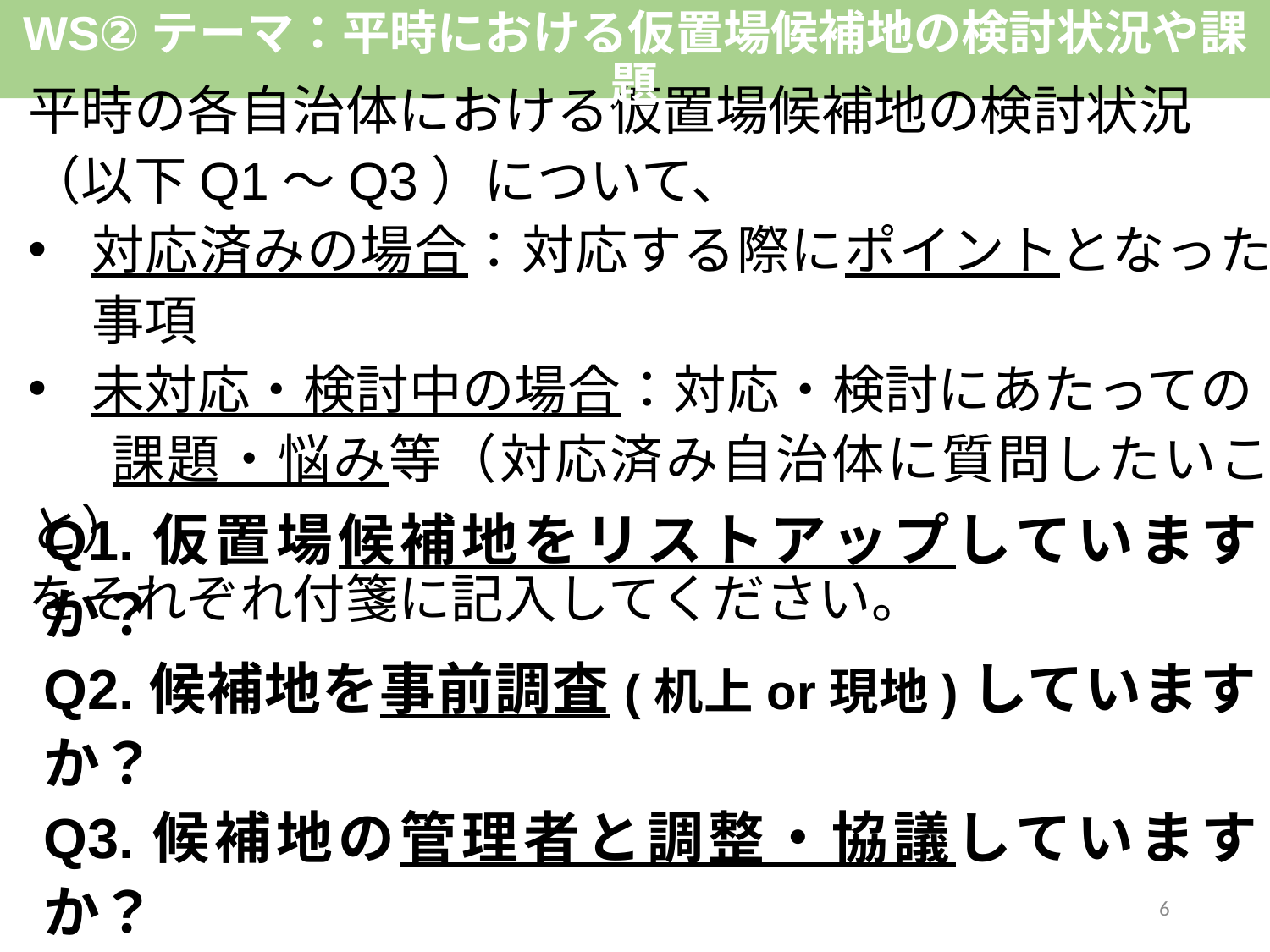

# WS②テーマ：平時における仮置場候補地の検討状況や課題
平時の各自治体における仮置場候補地の検討状況
（以下Q1～Q3）について、
対応済みの場合：対応する際にポイントとなった事項
未対応・検討中の場合：対応・検討にあたっての
　  課題・悩み等（対応済み自治体に質問したいこと）
をそれぞれ付箋に記入してください。
Q1.仮置場候補地をリストアップしていますか？
Q2.候補地を事前調査(机上or現地)していますか？
Q3.候補地の管理者と調整・協議していますか？
6